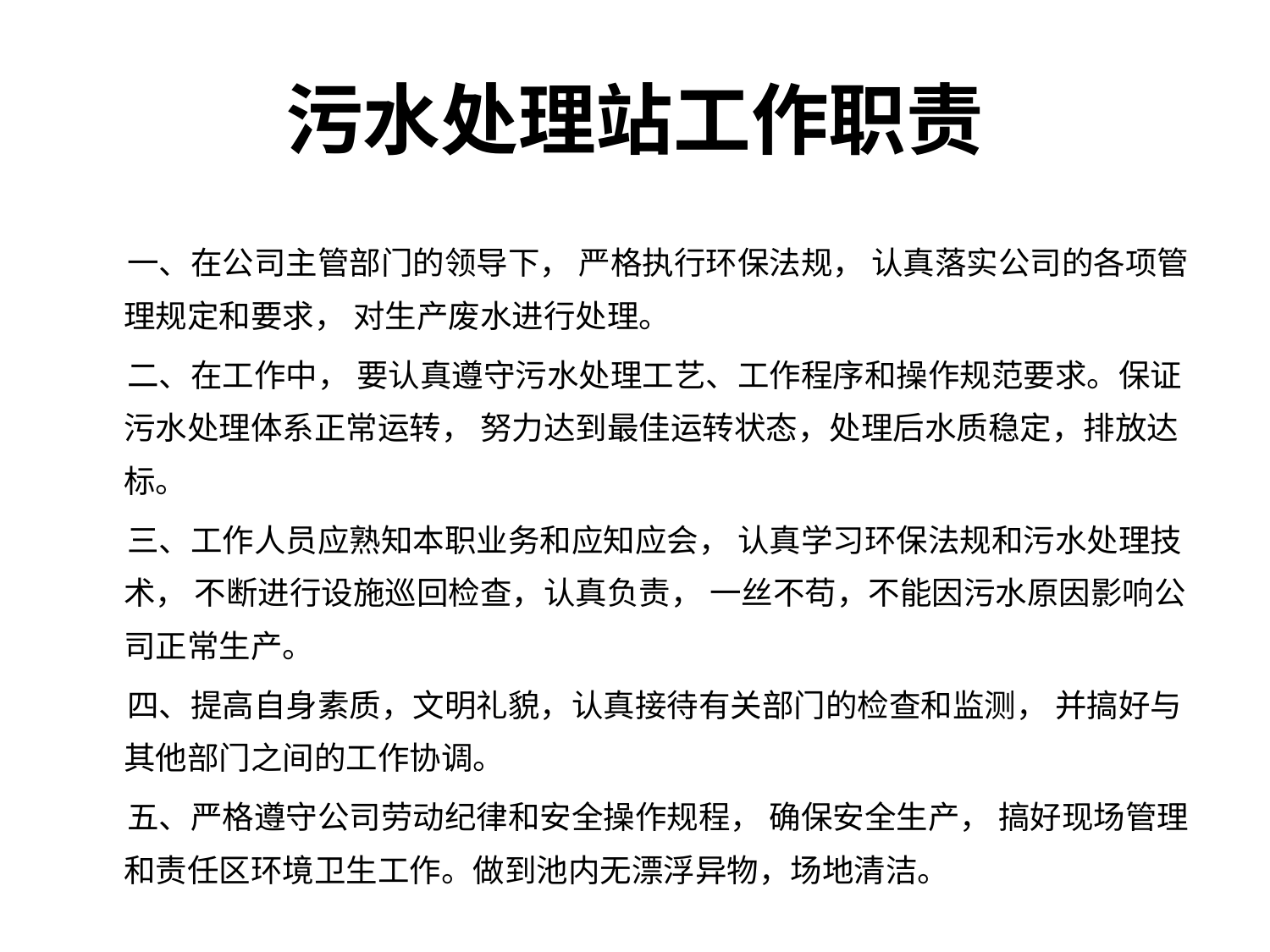

# 污水处理站工作职责
      一、在公司主管部门的领导下， 严格执行环保法规， 认真落实公司的各项管理规定和要求， 对生产废水进行处理。
      二、在工作中， 要认真遵守污水处理工艺、工作程序和操作规范要求。保证污水处理体系正常运转， 努力达到最佳运转状态，处理后水质稳定，排放达标。
      三、工作人员应熟知本职业务和应知应会， 认真学习环保法规和污水处理技术， 不断进行设施巡回检查，认真负责， 一丝不苟，不能因污水原因影响公司正常生产。
      四、提高自身素质，文明礼貌，认真接待有关部门的检查和监测， 并搞好与其他部门之间的工作协调。
      五、严格遵守公司劳动纪律和安全操作规程， 确保安全生产， 搞好现场管理和责任区环境卫生工作。做到池内无漂浮异物，场地清洁。